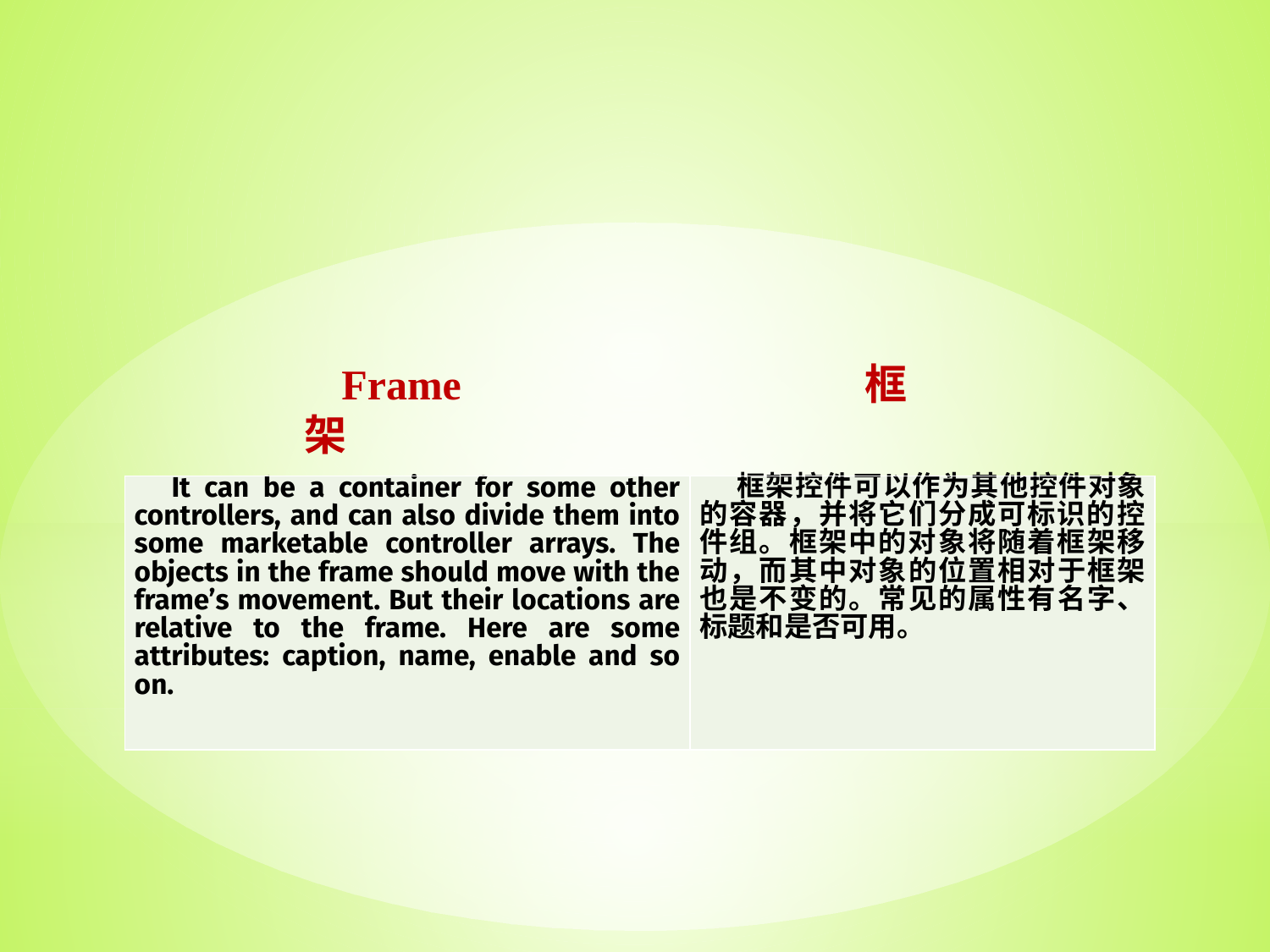

Frame			    框架
| It can be a container for some other controllers, and can also divide them into some marketable controller arrays. The objects in the frame should move with the frame’s movement. But their locations are relative to the frame. Here are some attributes: caption, name, enable and so on. | 框架控件可以作为其他控件对象的容器，并将它们分成可标识的控件组。框架中的对象将随着框架移动，而其中对象的位置相对于框架也是不变的。常见的属性有名字、标题和是否可用。 |
| --- | --- |